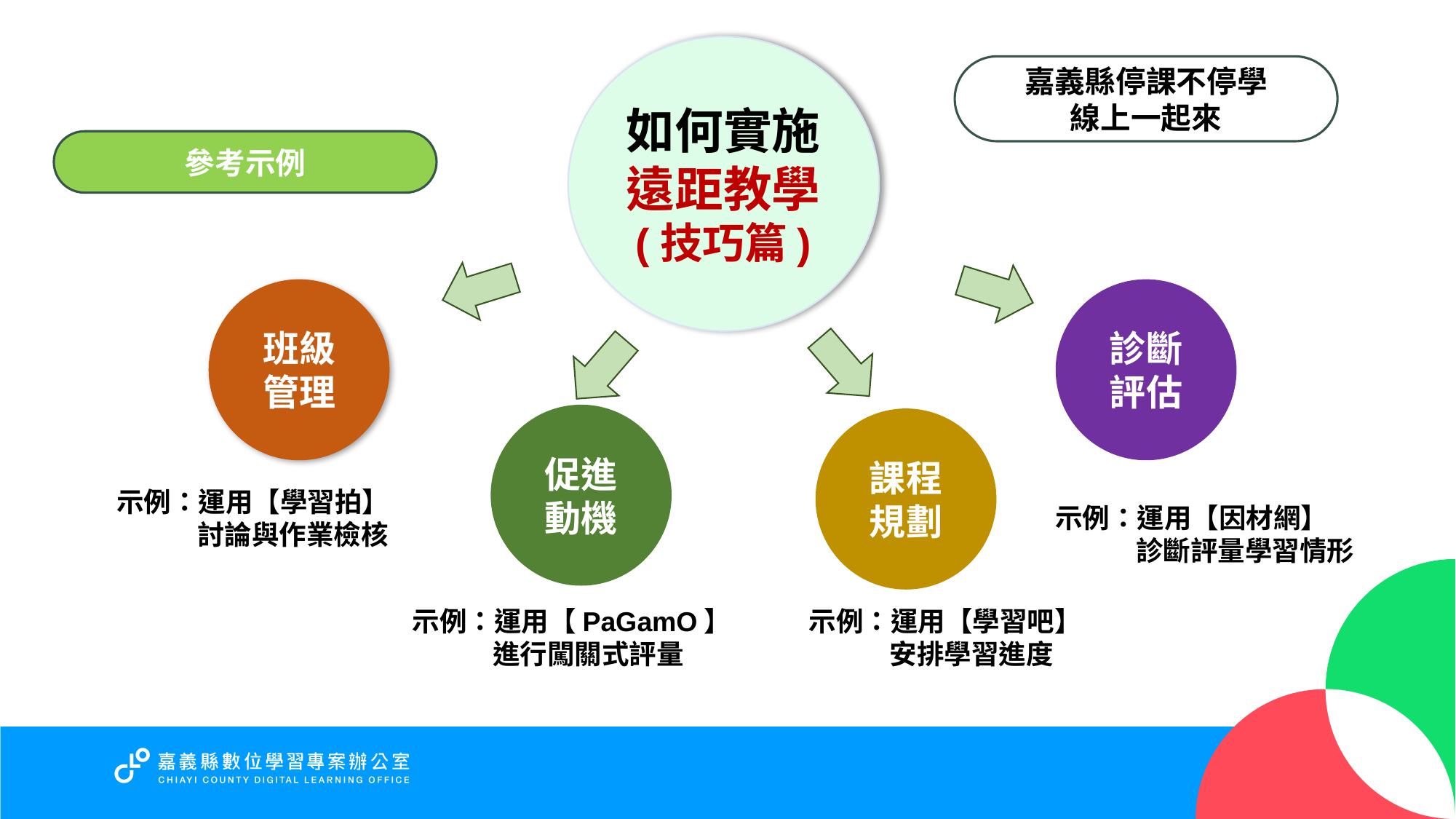

如何實施遠距教學
(技巧篇)
嘉義縣停課不停學
線上一起來
參考示例

班級管理
診斷評估

促進動機
課程規劃
示例：運用【學習拍】
            討論與作業檢核
示例：運用【因材網】
            診斷評量學習情形
示例：運用【PaGamO】
            進行闖關式評量
示例：運用【學習吧】
            安排學習進度